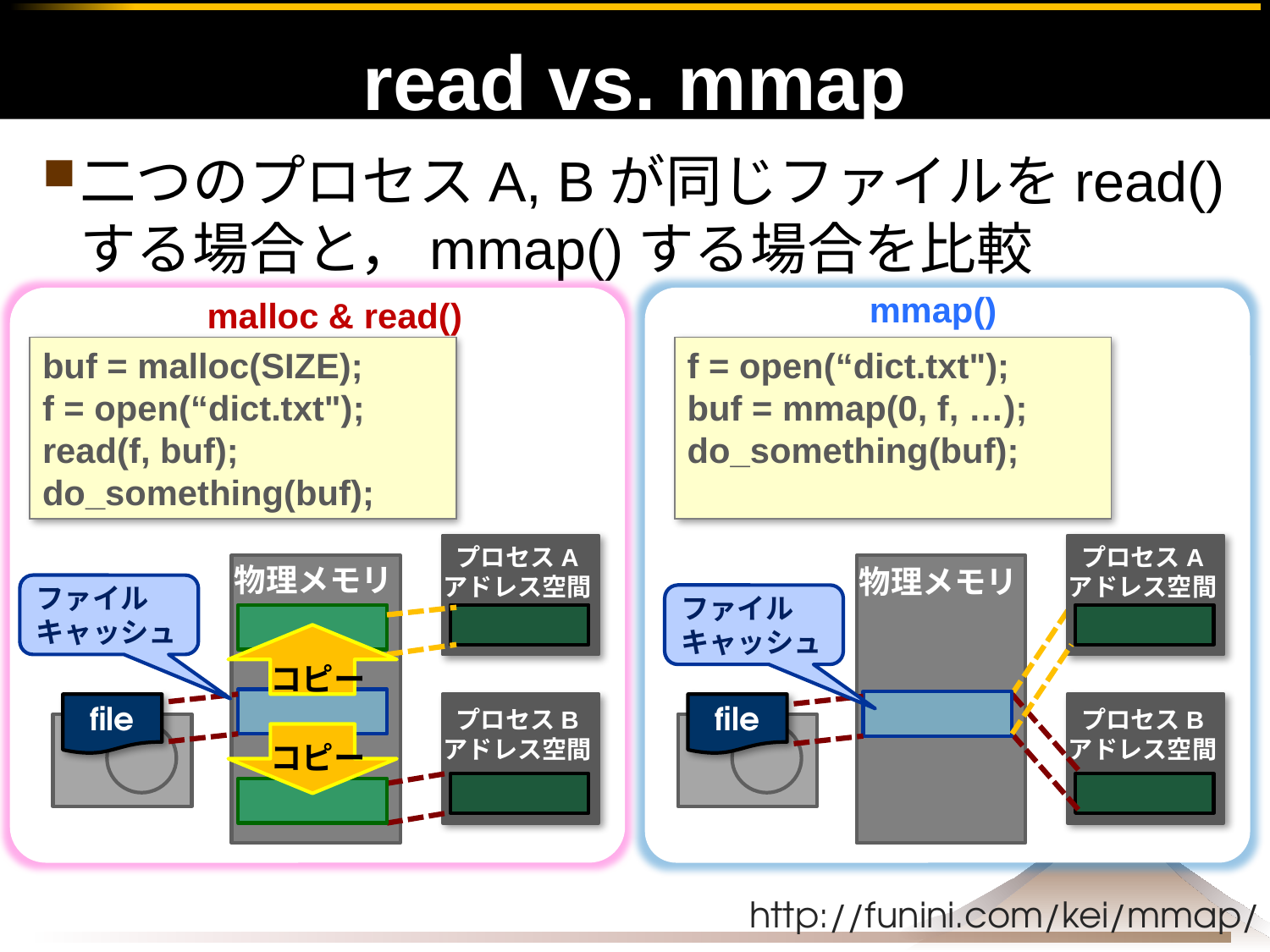

# read vs. mmap
二つのプロセスA, Bが同じファイルをread()する場合と，mmap()する場合を比較
mmap()

malloc & read()

buf = malloc(SIZE);
f = open(“dict.txt");
read(f, buf);
do_something(buf);
f = open(“dict.txt");
buf = mmap(0, f, …);
do_something(buf);

プロセスA
アドレス空間

プロセスA
アドレス空間

物理メモリ

物理メモリ

ファイルキャッシュ
ファイルキャッシュ

コピー

file

file

プロセスB
アドレス空間
プロセスB
アドレス空間

コピー